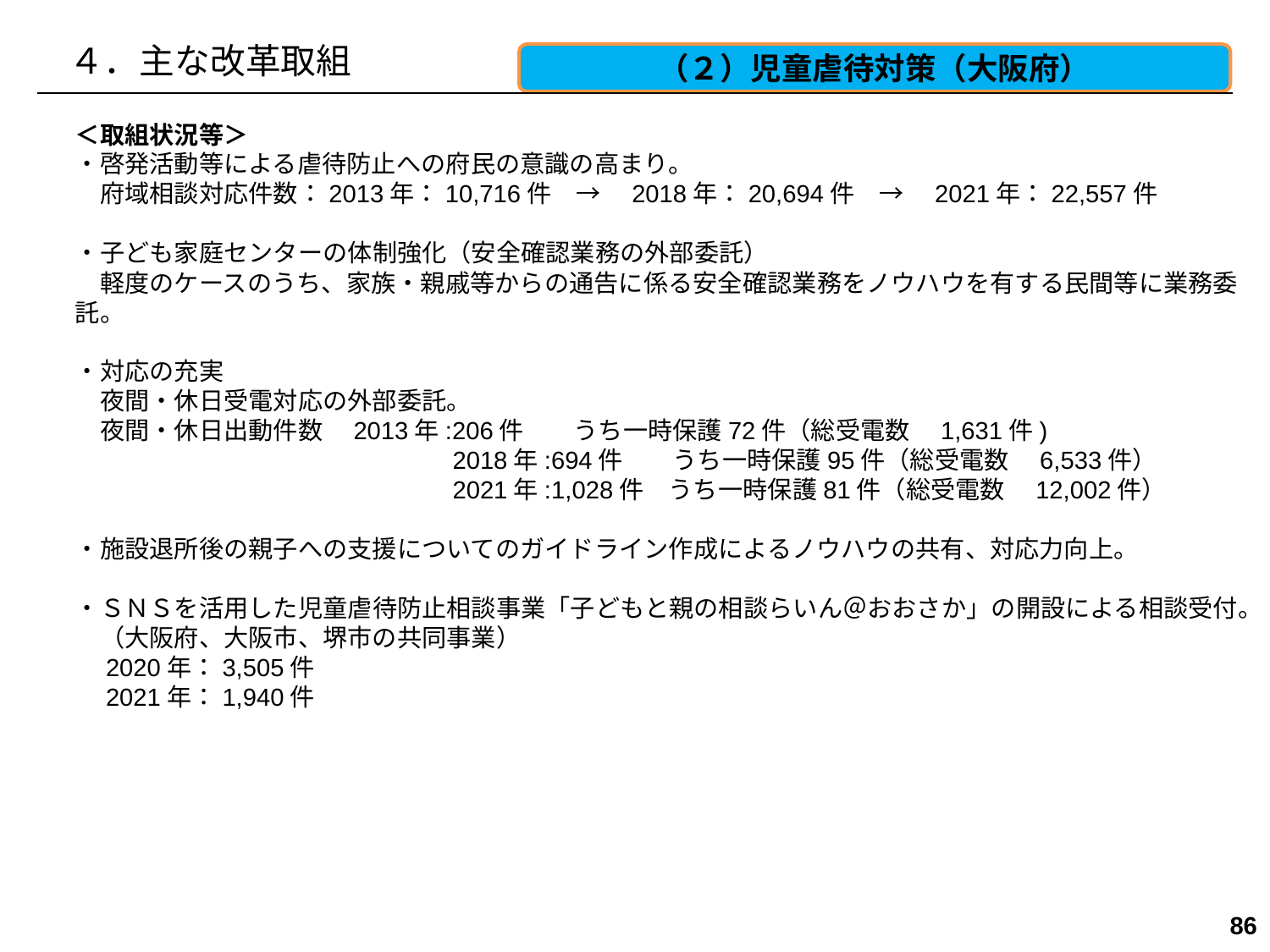

４．主な改革取組
（２）児童虐待対策（大阪府）
＜取組状況等＞
・啓発活動等による虐待防止への府民の意識の高まり。
　府域相談対応件数：2013年：10,716件　→　2018年：20,694件　→　2021年：22,557件

・子ども家庭センターの体制強化（安全確認業務の外部委託）
　軽度のケースのうち、家族・親戚等からの通告に係る安全確認業務をノウハウを有する民間等に業務委託。

・対応の充実
　夜間・休日受電対応の外部委託。
　夜間・休日出動件数　2013年:206件　　うち一時保護72件（総受電数　1,631件)
　　　　　　　　　　　　　　　2018年:694件　　うち一時保護95件（総受電数　6,533件）
　　　　　　　　　　　　　　　2021年:1,028件　うち一時保護81件（総受電数　12,002件）

・施設退所後の親子への支援についてのガイドライン作成によるノウハウの共有、対応力向上。

・ＳＮＳを活用した児童虐待防止相談事業「子どもと親の相談らいん＠おおさか」の開設による相談受付。
　（大阪府、大阪市、堺市の共同事業）
　2020年：3,505件
　2021年：1,940件

86